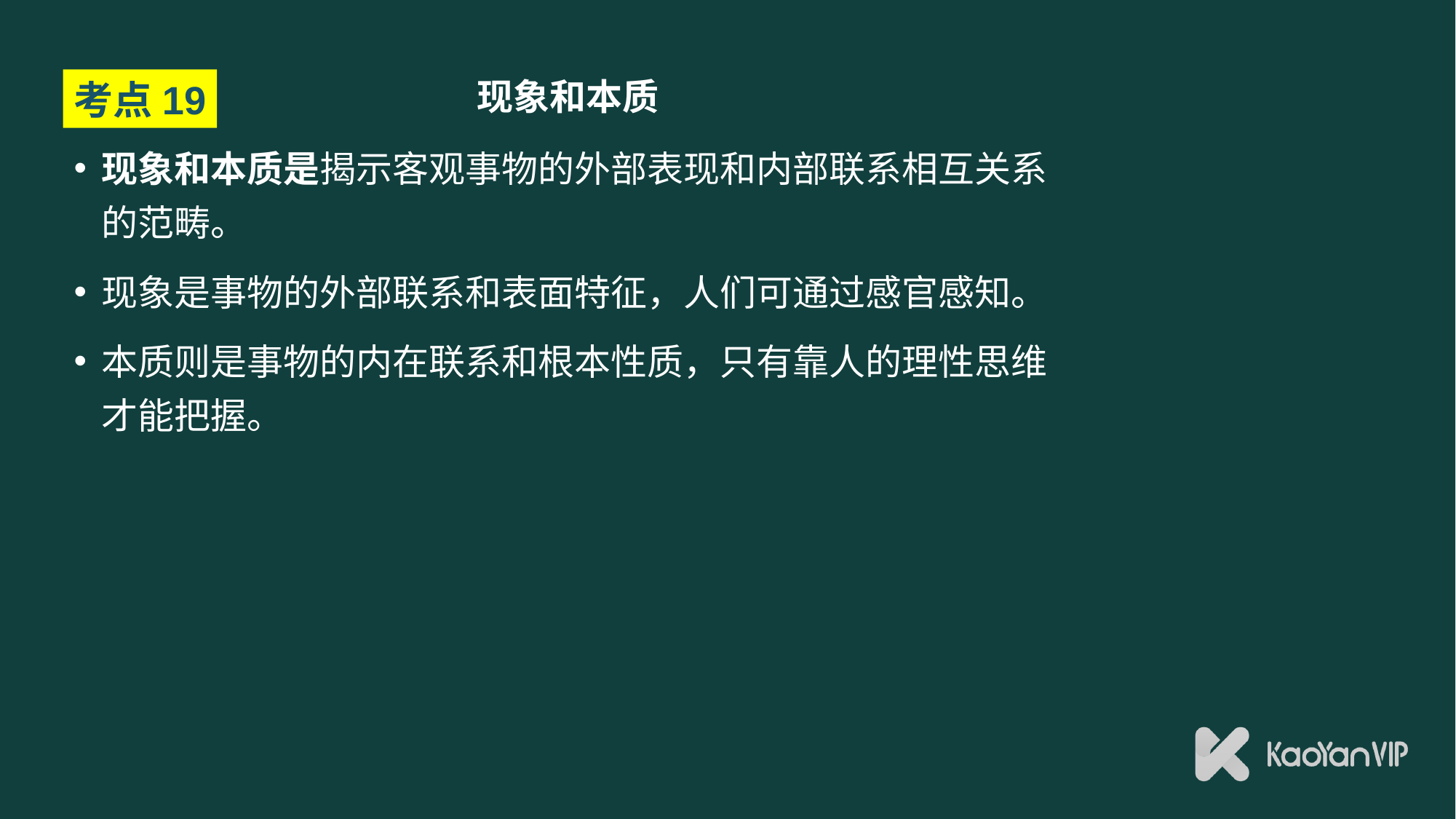

# 现象和本质
考点19
现象和本质是揭示客观事物的外部表现和内部联系相互关系的范畴。
现象是事物的外部联系和表面特征，人们可通过感官感知。
本质则是事物的内在联系和根本性质，只有靠人的理性思维才能把握。